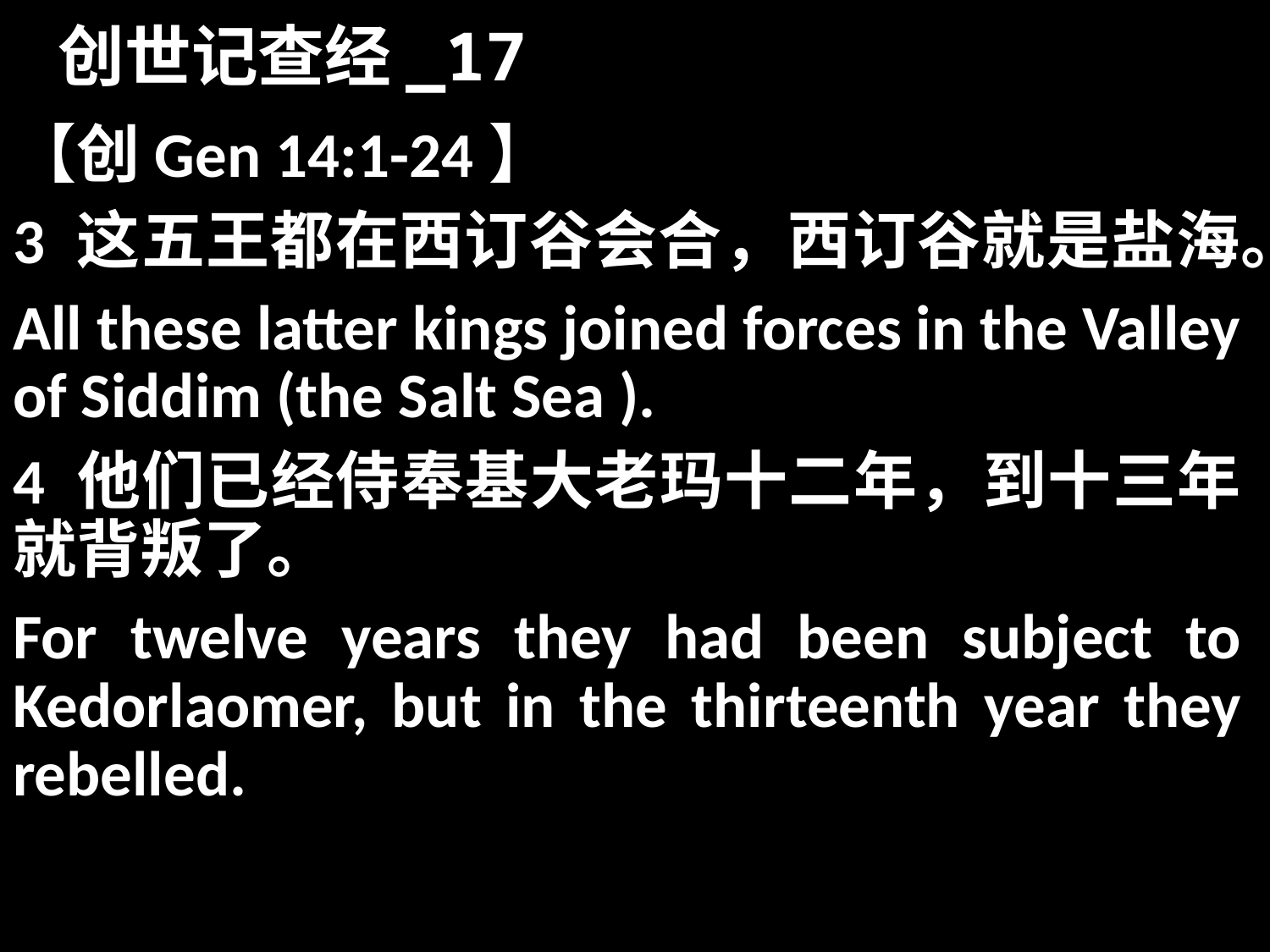

# 创世记查经_17
【创Gen 14:1-24】
3 这五王都在西订谷会合，西订谷就是盐海。
All these latter kings joined forces in the Valley of Siddim (the Salt Sea ).
4 他们已经侍奉基大老玛十二年，到十三年就背叛了。
For twelve years they had been subject to Kedorlaomer, but in the thirteenth year they rebelled.